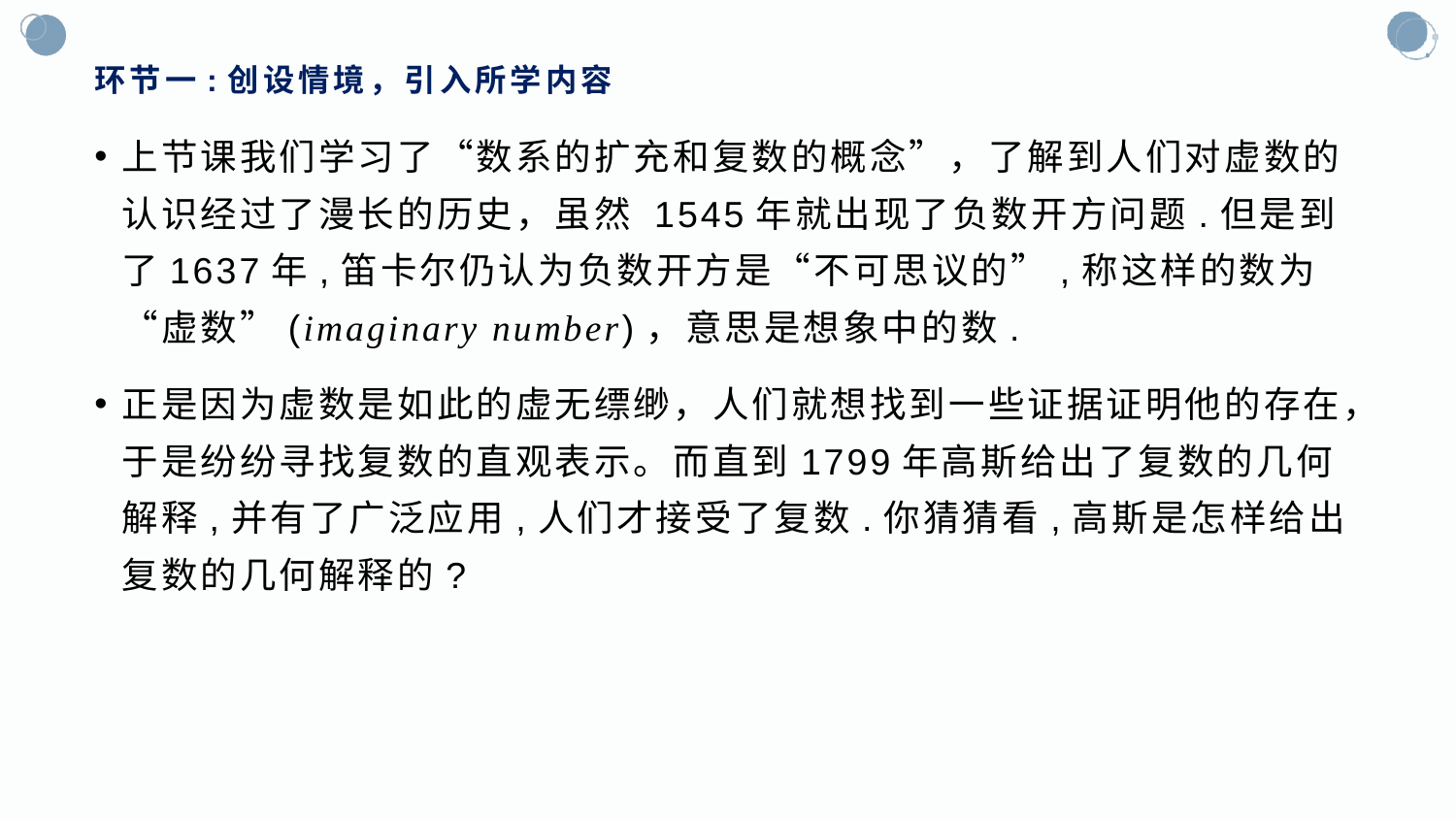

# 环节一:创设情境，引入所学内容
上节课我们学习了“数系的扩充和复数的概念”，了解到人们对虚数的认识经过了漫长的历史，虽然 1545年就出现了负数开方问题.但是到了1637年,笛卡尔仍认为负数开方是“不可思议的”,称这样的数为“虚数”(imaginary number)，意思是想象中的数.
正是因为虚数是如此的虚无缥缈，人们就想找到一些证据证明他的存在，于是纷纷寻找复数的直观表示。而直到1799年高斯给出了复数的几何解释,并有了广泛应用,人们才接受了复数.你猜猜看,高斯是怎样给出复数的几何解释的?